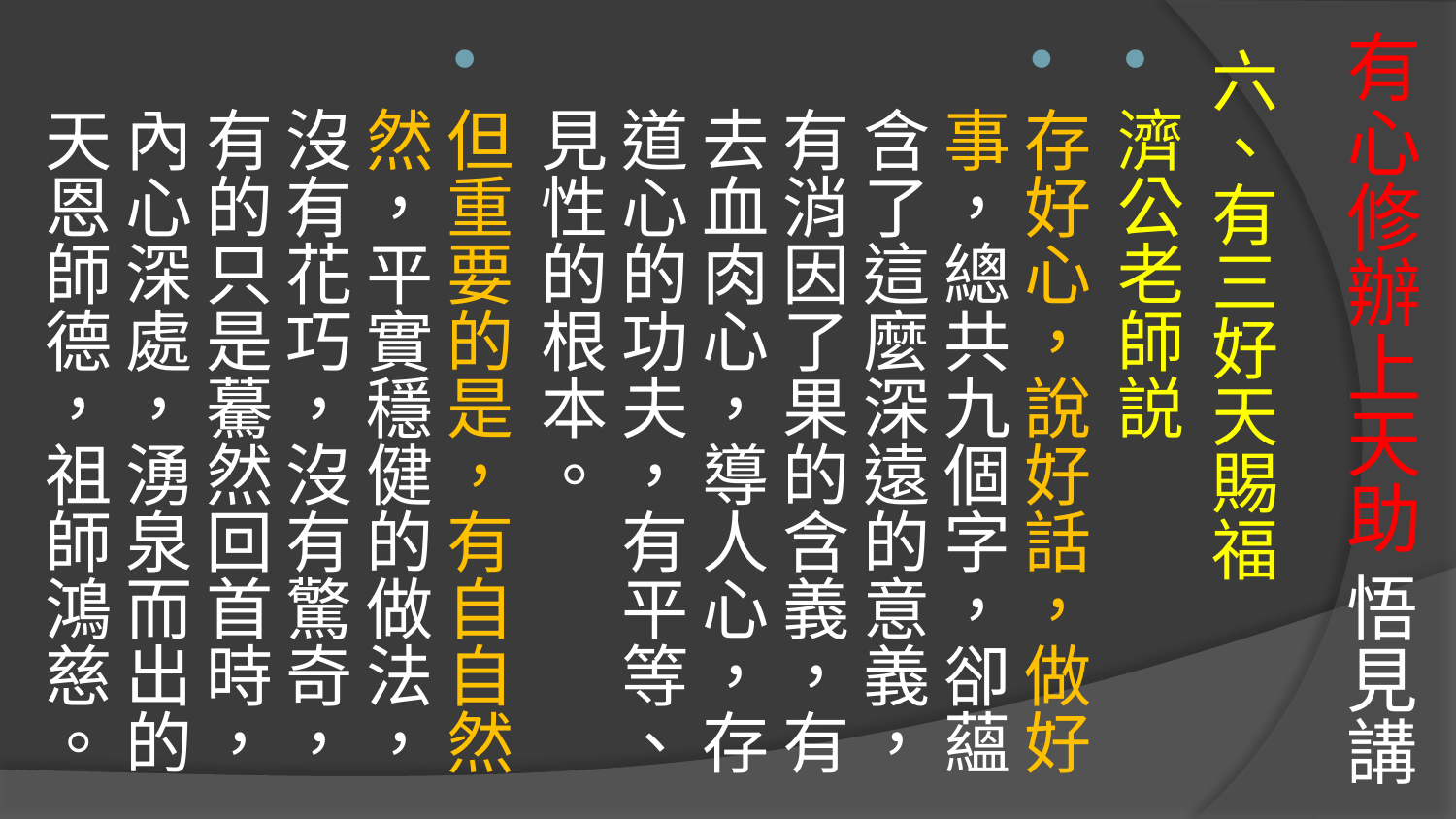

# 有心修辦上天助 悟見講
六、有三好天賜福
濟公老師説
存好心，說好話，做好事，總共九個字，卻蘊含了這麼深遠的意義，有消因了果的含義，有去血肉心，導人心，存道心的功夫，有平等、見性的根本。
但重要的是，有自自然然，平實穩健的做法，沒有花巧，沒有驚奇，有的只是驀然回首時，內心深處，湧泉而出的天恩師德，祖師鴻慈。